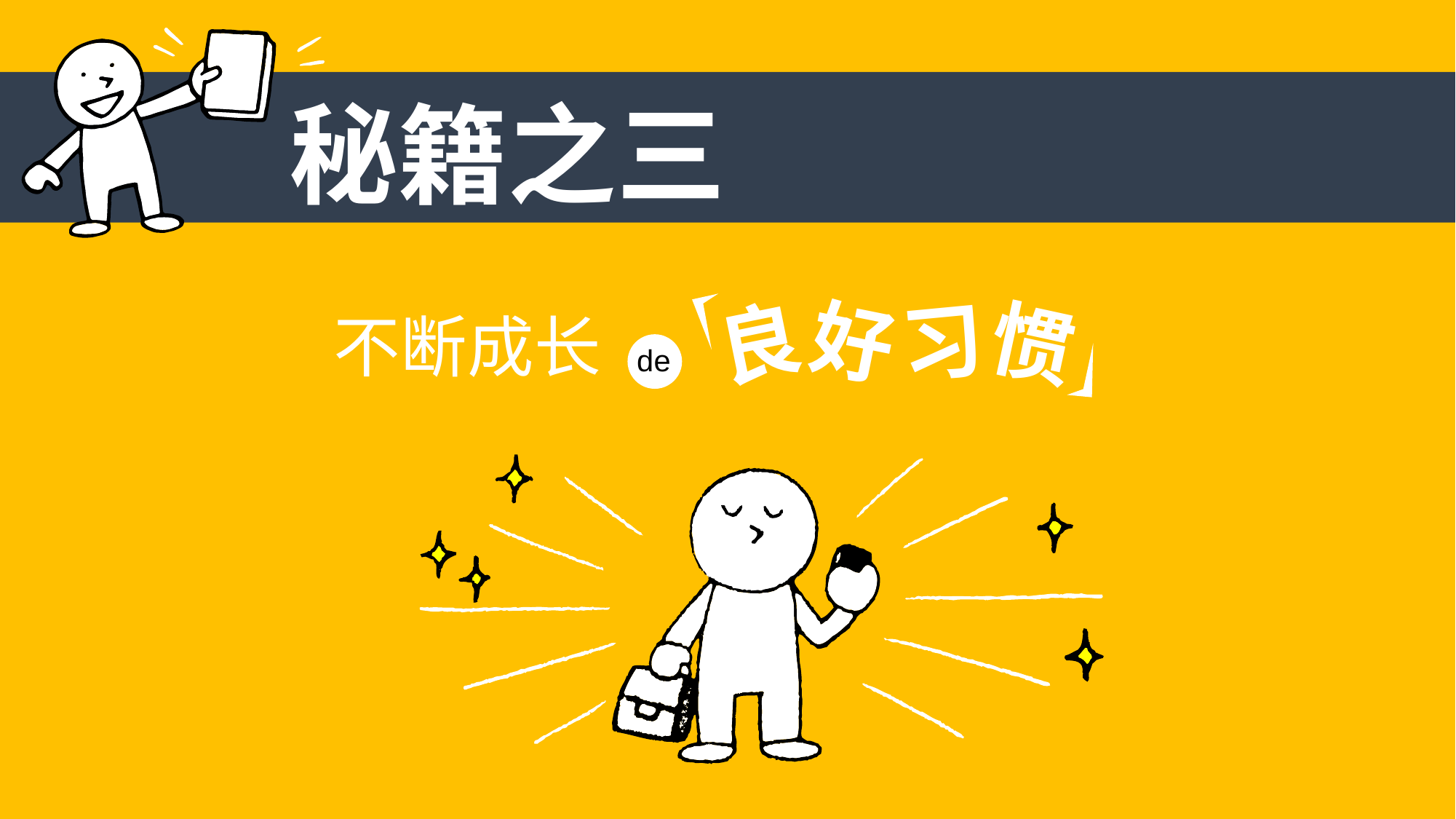

秘籍之三
习
好
良
惯
不断成长

de